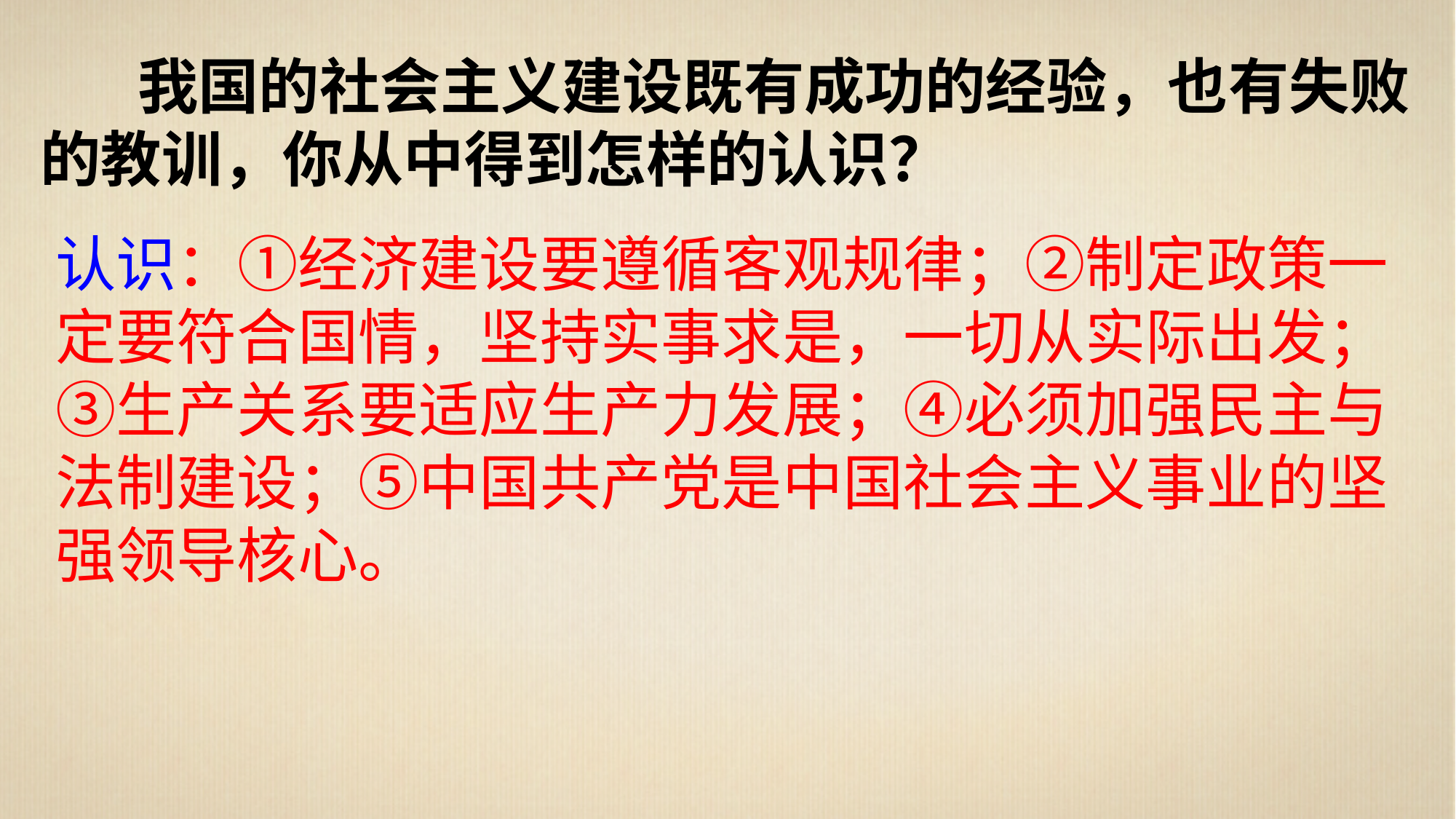

我国的社会主义建设既有成功的经验，也有失败的教训，你从中得到怎样的认识？
认识：①经济建设要遵循客观规律；②制定政策一定要符合国情，坚持实事求是，一切从实际出发；③生产关系要适应生产力发展；④必须加强民主与法制建设；⑤中国共产党是中国社会主义事业的坚强领导核心。